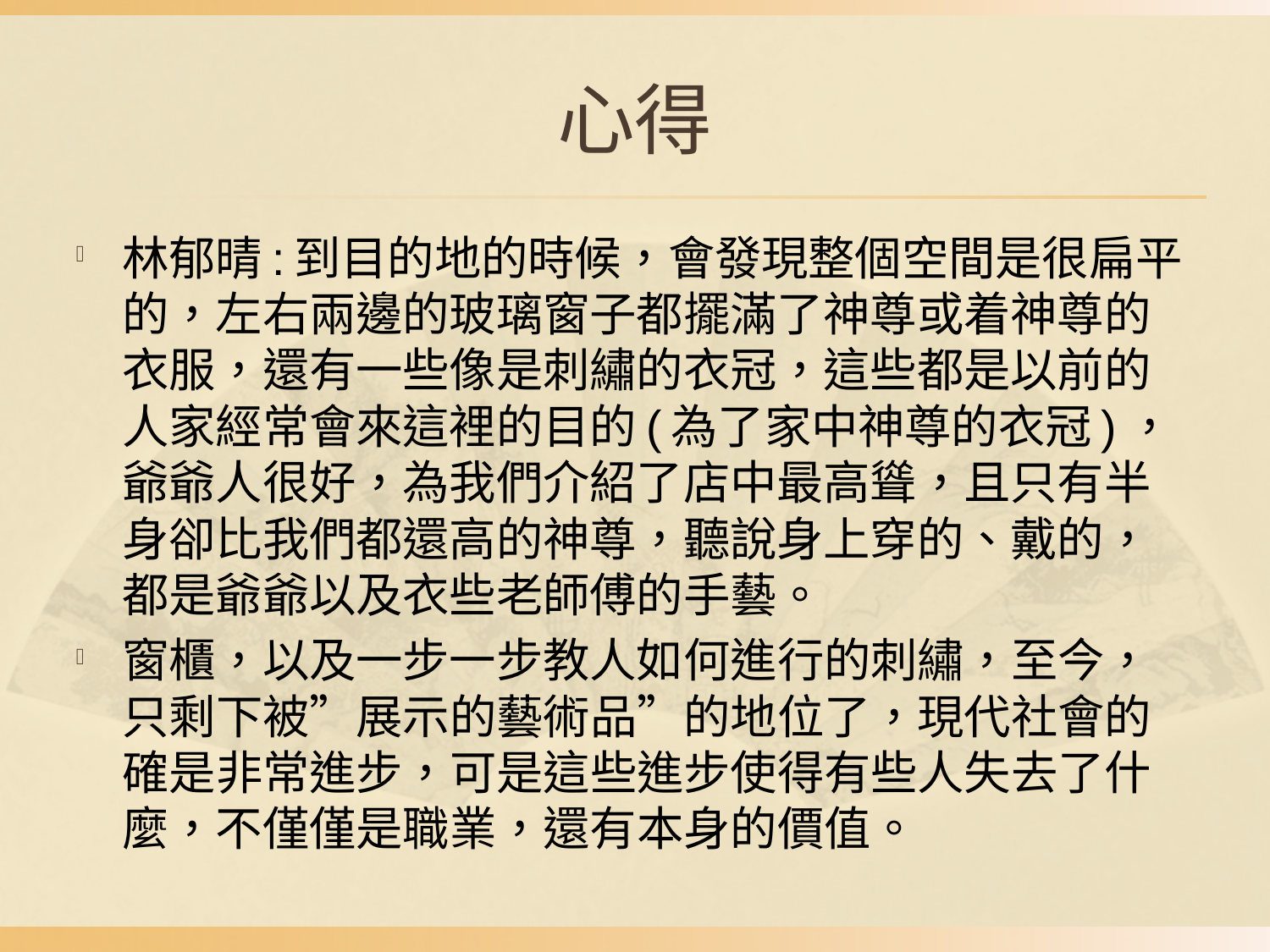

# 心得
林郁晴:到目的地的時候，會發現整個空間是很扁平的，左右兩邊的玻璃窗子都擺滿了神尊或着神尊的衣服，還有一些像是刺繡的衣冠，這些都是以前的人家經常會來這裡的目的(為了家中神尊的衣冠)，爺爺人很好，為我們介紹了店中最高聳，且只有半身卻比我們都還高的神尊，聽說身上穿的、戴的，都是爺爺以及衣些老師傅的手藝。
窗櫃，以及一步一步教人如何進行的刺繡，至今，只剩下被”展示的藝術品”的地位了，現代社會的確是非常進步，可是這些進步使得有些人失去了什麼，不僅僅是職業，還有本身的價值。